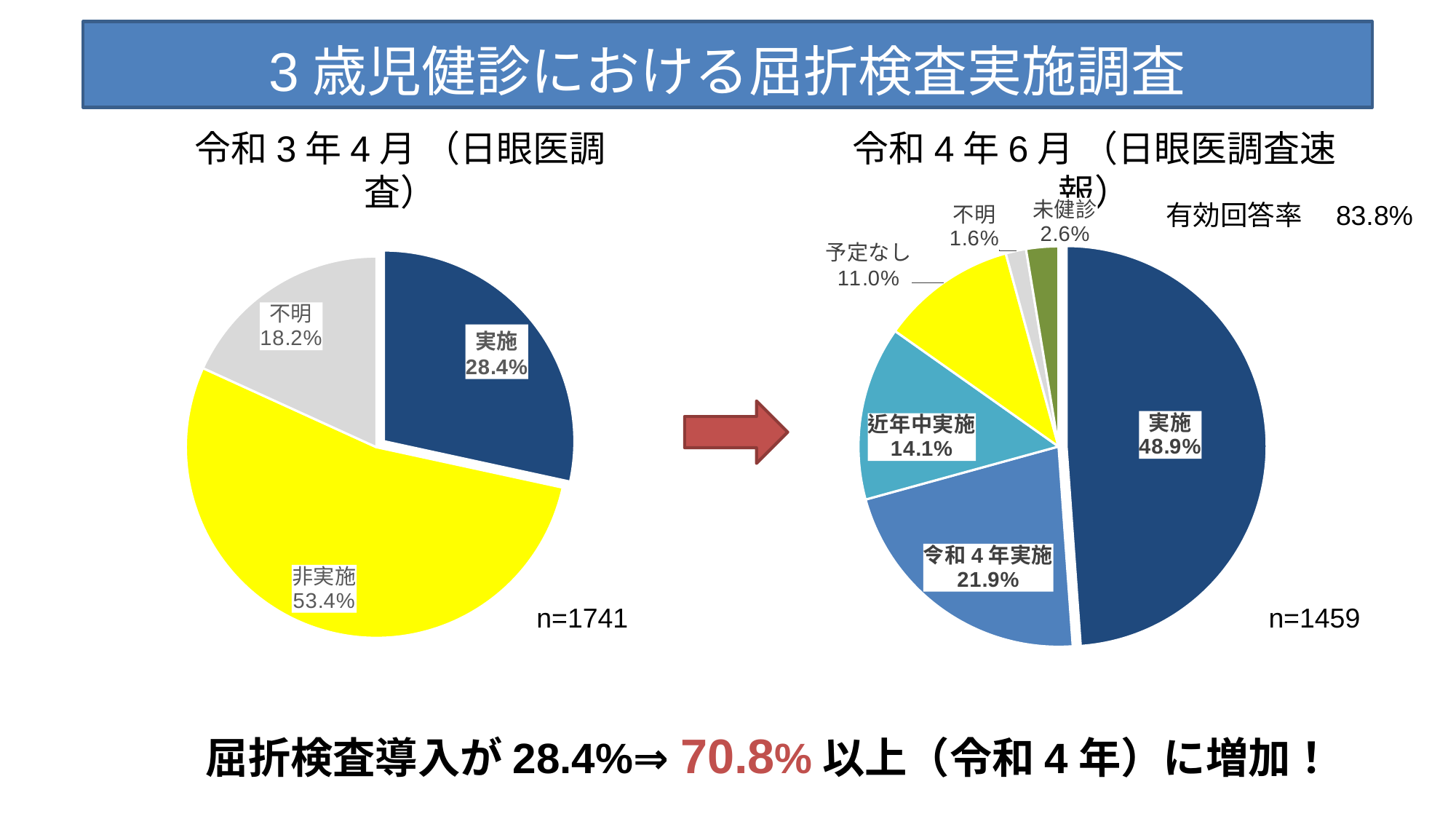

3歳児健診における屈折検査実施調査
令和4年6月 （日眼医調査速報）
令和3年4月 （日眼医調査）

### Chart

| Category | 屈折検査の実施有無 |
|---|---|
| 実施 | 28.4 |
| 非実施 | 53.4 |
| 不明 | 18.2 |

### Chart

| Category | 屈折検査の実施有無 |
|---|---|
| 実施 | 713.0 |
| 令和4年実施 | 319.0 |
| 近年中実施 | 205.0 |
| 予定なし | 160.0 |
| 不明 | 24.0 |
| 未健診 | 38.0 |
有効回答率　83.8%

n=1741
n=1459
屈折検査導入が28.4%⇒ 70.8%以上（令和4年）に増加！